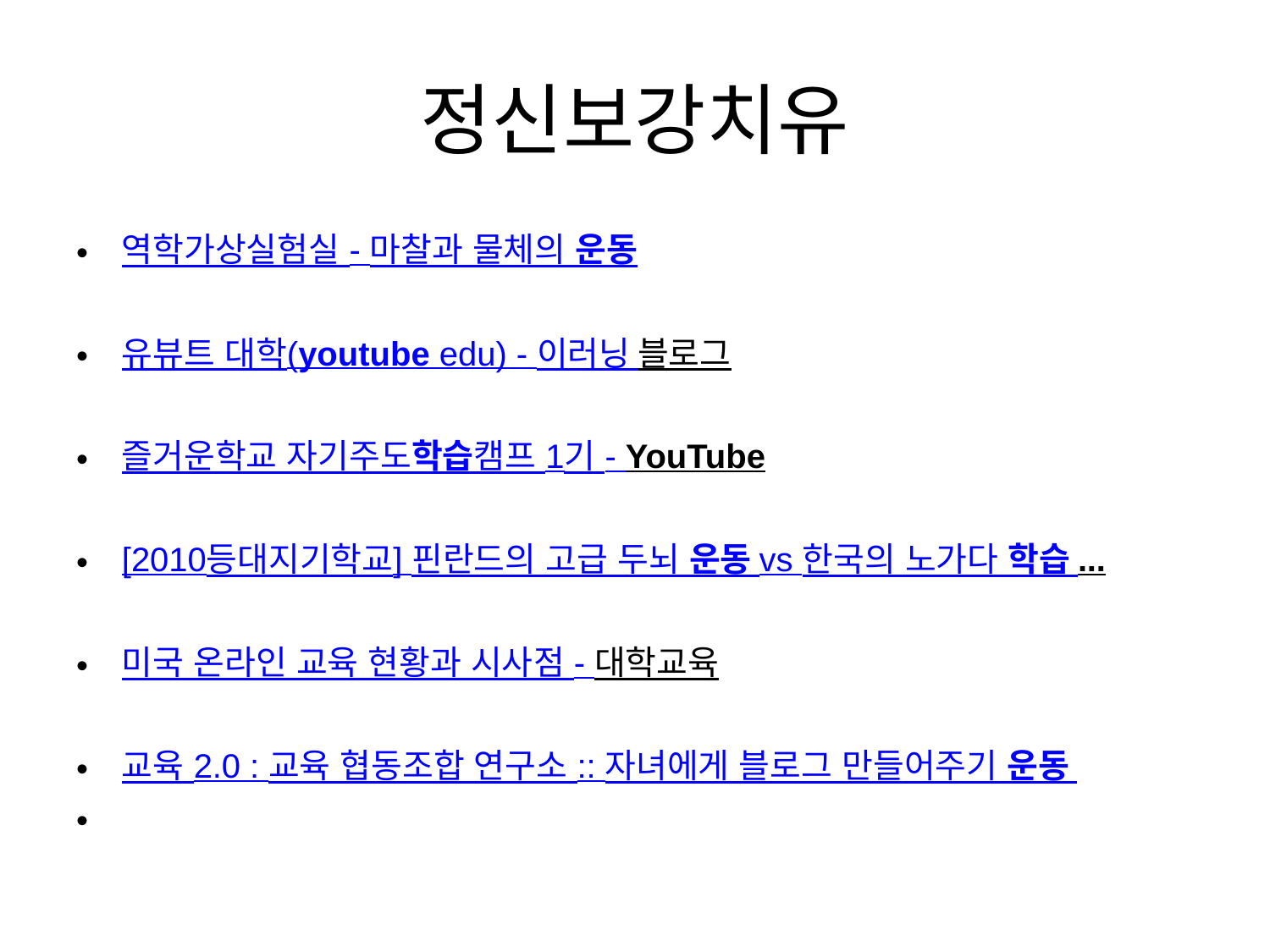

# 정신보강치유
역학가상실험실 - 마찰과 물체의 운동

유뷰트 대학(youtube edu) - 이러닝 블로그

즐거운학교 자기주도학습캠프 1기 - YouTube

[2010등대지기학교] 핀란드의 고급 두뇌 운동 vs 한국의 노가다 학습 ...

미국 온라인 교육 현황과 시사점 - 대학교육

교육 2.0 : 교육 협동조합 연구소 :: 자녀에게 블로그 만들어주기 운동